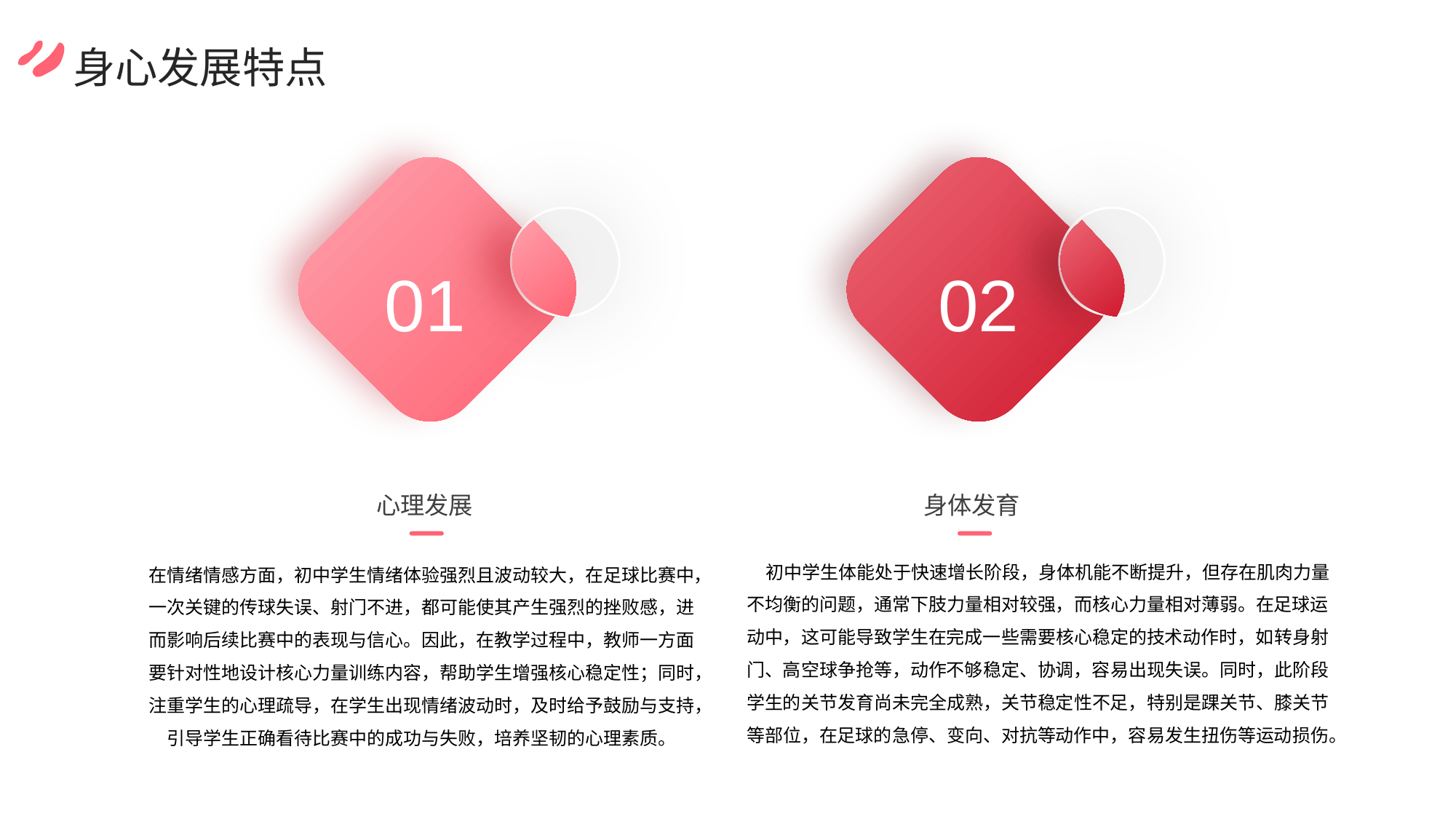

身心发展特点

01
02
心理发展
身体发育

     初中学生体能处于快速增长阶段，身体机能不断提升，但存在肌肉力量不均衡的问题，通常下肢力量相对较强，而核心力量相对薄弱。在足球运动中，这可能导致学生在完成一些需要核心稳定的技术动作时，如转身射门、高空球争抢等，动作不够稳定、协调，容易出现失误。同时，此阶段学生的关节发育尚未完全成熟，关节稳定性不足，特别是踝关节、膝关节等部位，在足球的急停、变向、对抗等动作中，容易发生扭伤等运动损伤。
在情绪情感方面，初中学生情绪体验强烈且波动较大，在足球比赛中，一次关键的传球失误、射门不进，都可能使其产生强烈的挫败感，进而影响后续比赛中的表现与信心。因此，在教学过程中，教师一方面要针对性地设计核心力量训练内容，帮助学生增强核心稳定性；同时，注重学生的心理疏导，在学生出现情绪波动时，及时给予鼓励与支持，引导学生正确看待比赛中的成功与失败，培养坚韧的心理素质。